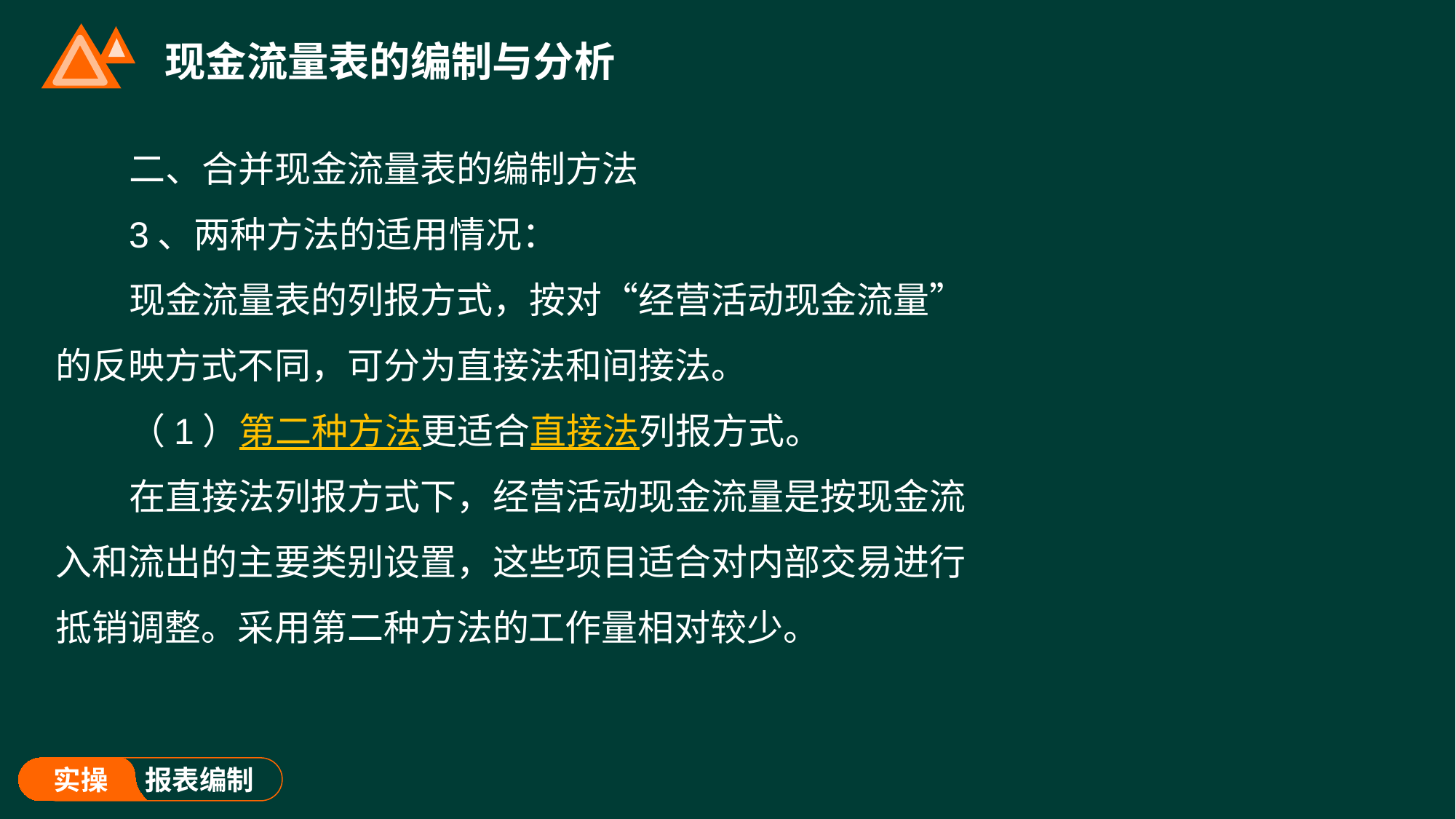

# 现金流量表的编制与分析
二、合并现金流量表的编制方法
3、两种方法的适用情况：
现金流量表的列报方式，按对“经营活动现金流量”的反映方式不同，可分为直接法和间接法。
（1）第二种方法更适合直接法列报方式。
在直接法列报方式下，经营活动现金流量是按现金流入和流出的主要类别设置，这些项目适合对内部交易进行抵销调整。采用第二种方法的工作量相对较少。